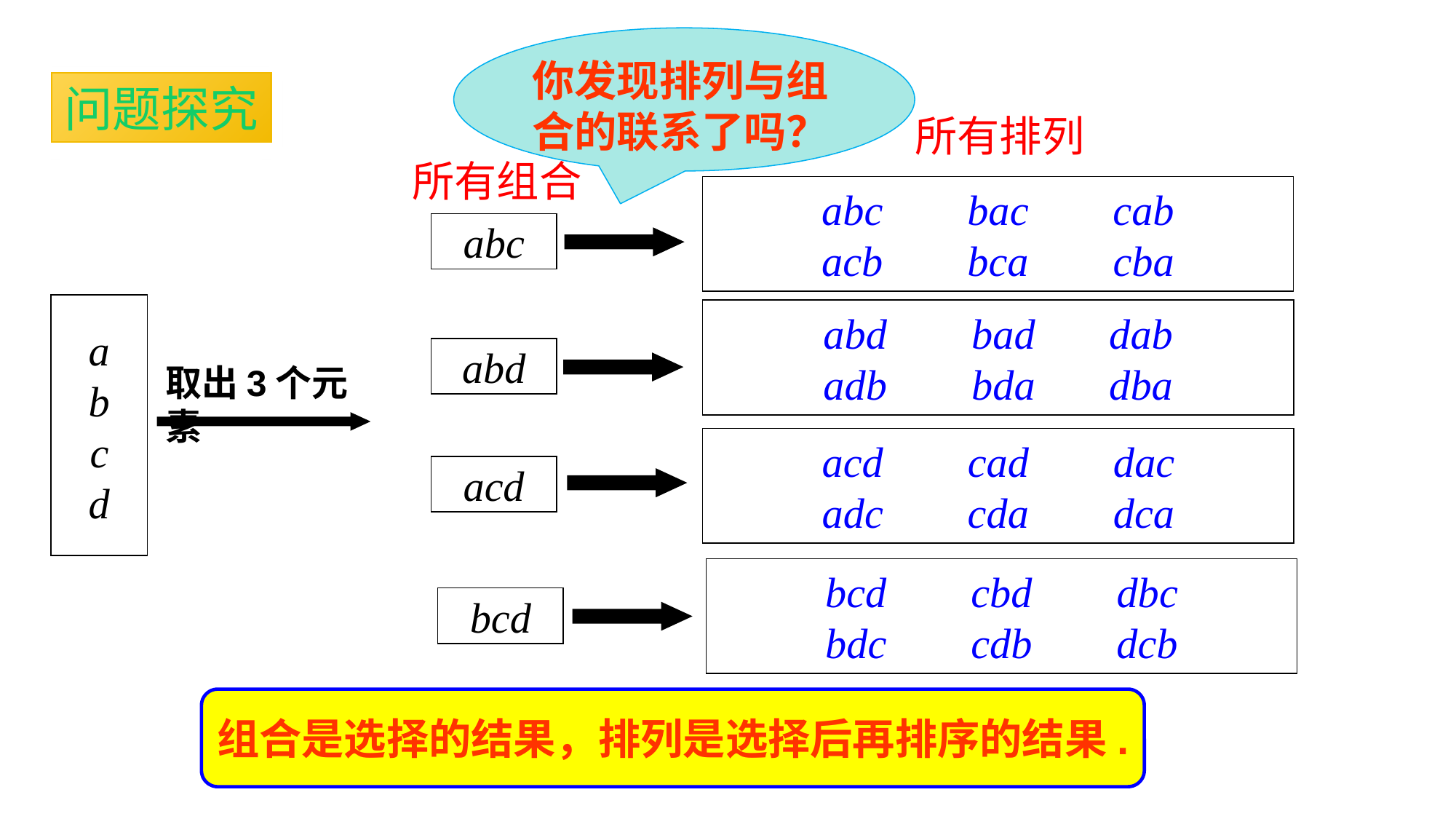

你发现排列与组合的联系了吗？
问题探究
所有排列
所有组合
abc        bac        cab
acb        bca        cba
abc
abd
acd
bcd

a
b
c
d
abd        bad       dab
adb        bda       dba

取出3个元素

acd        cad        dac
adc        cda        dca

bcd        cbd        dbc
bdc        cdb        dcb

组合是选择的结果，排列是选择后再排序的结果.